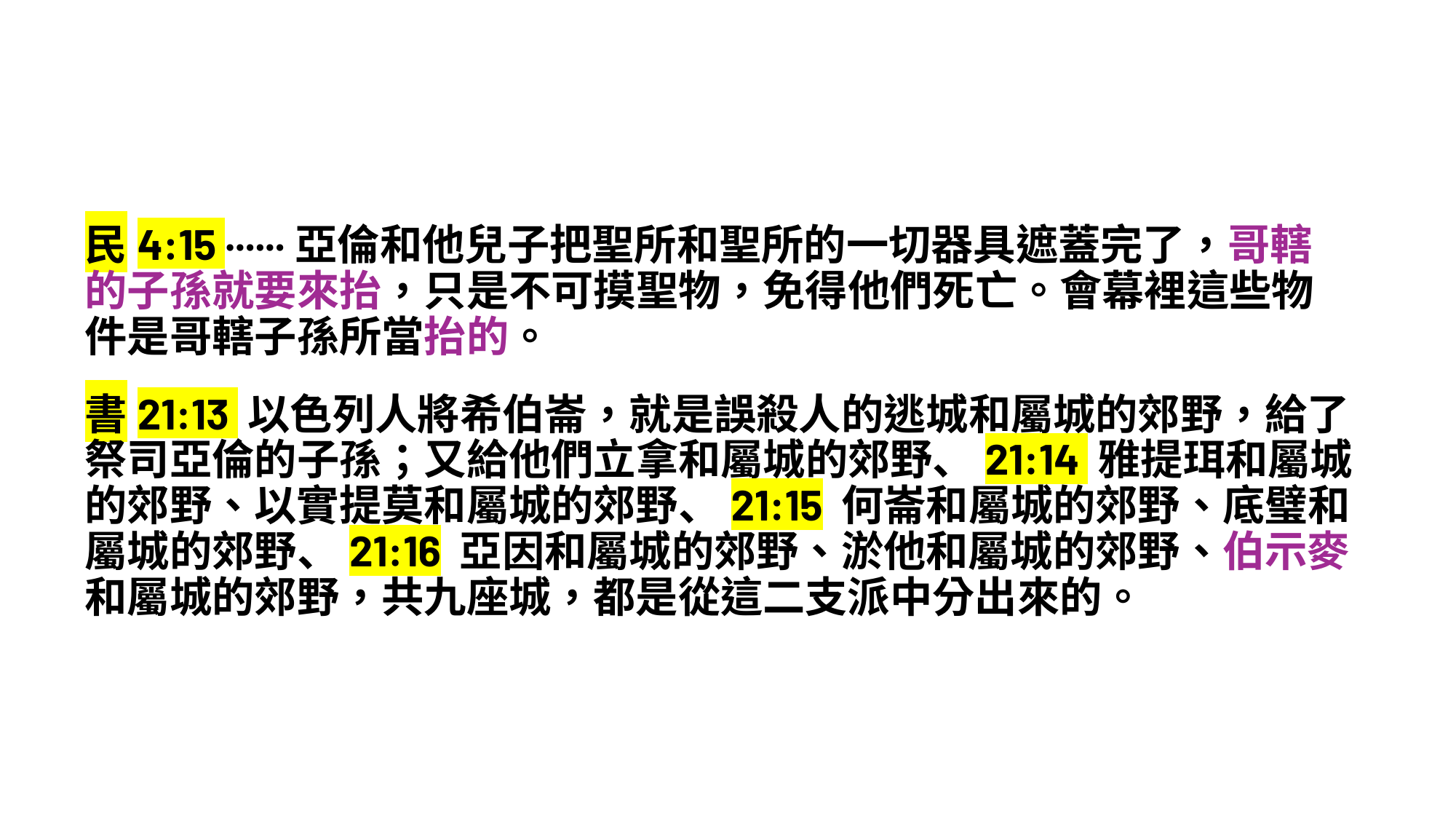

民4:15 ······亞倫和他兒子把聖所和聖所的一切器具遮蓋完了，哥轄的子孫就要來抬，只是不可摸聖物，免得他們死亡。會幕裡這些物件是哥轄子孫所當抬的。

書21:13 以色列人將希伯崙，就是誤殺人的逃城和屬城的郊野，給了祭司亞倫的子孫；又給他們立拿和屬城的郊野、21:14 雅提珥和屬城的郊野、以實提莫和屬城的郊野、21:15 何崙和屬城的郊野、底璧和屬城的郊野、21:16 亞因和屬城的郊野、淤他和屬城的郊野、伯示麥和屬城的郊野，共九座城，都是從這二支派中分出來的。